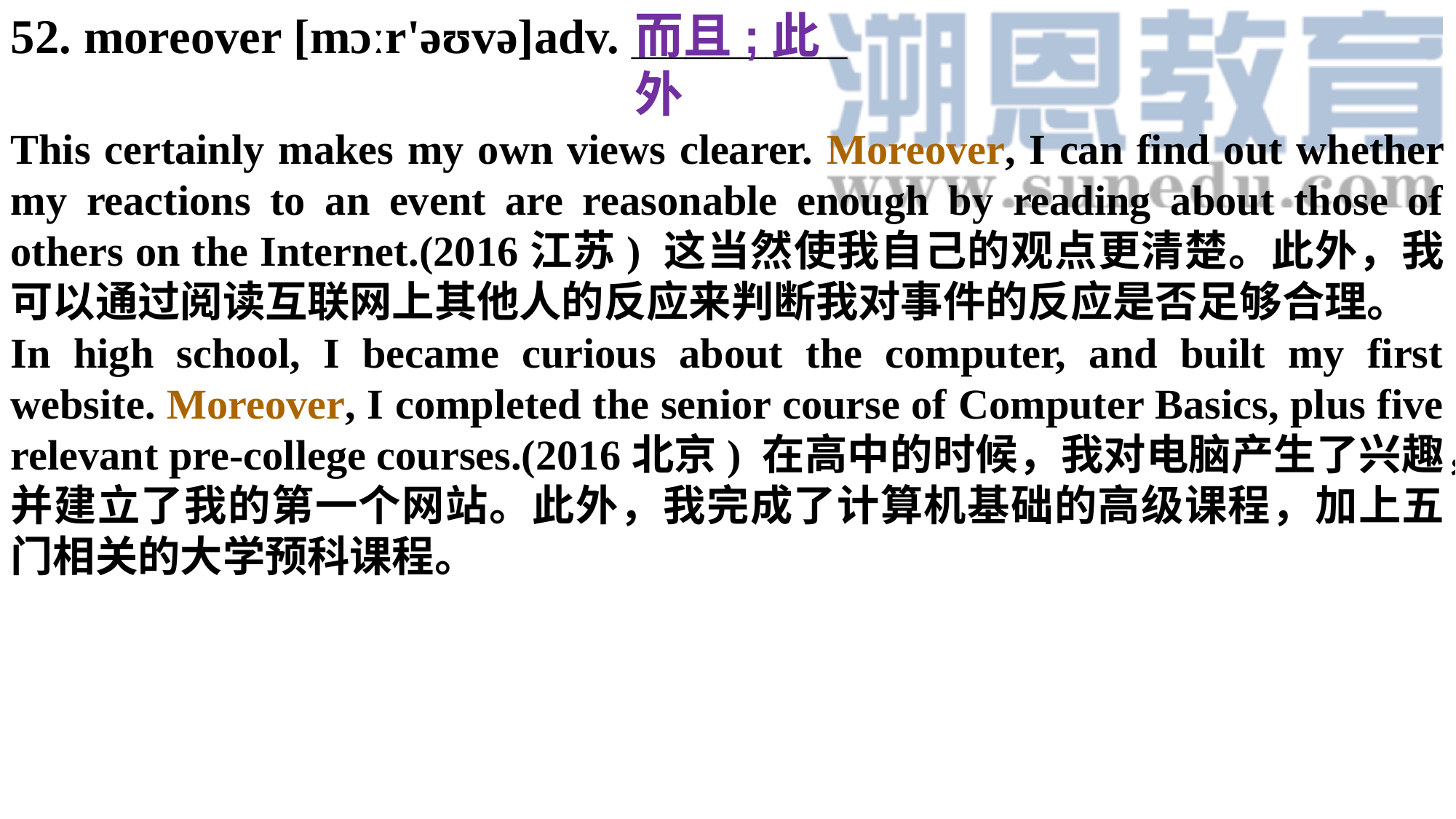

52. moreover [mɔːr'əʊvə]adv. ________

This certainly makes my own views clearer. Moreover, I can find out whether my reactions to an event are reasonable enough by reading about those of others on the Internet.(2016江苏) 这当然使我自己的观点更清楚。此外，我可以通过阅读互联网上其他人的反应来判断我对事件的反应是否足够合理。In high school, I became curious about the computer, and built my first website. Moreover, I completed the senior course of Computer Basics, plus five relevant pre-college courses.(2016北京) 在高中的时候，我对电脑产生了兴趣，并建立了我的第一个网站。此外，我完成了计算机基础的高级课程，加上五门相关的大学预科课程。
而且;此外